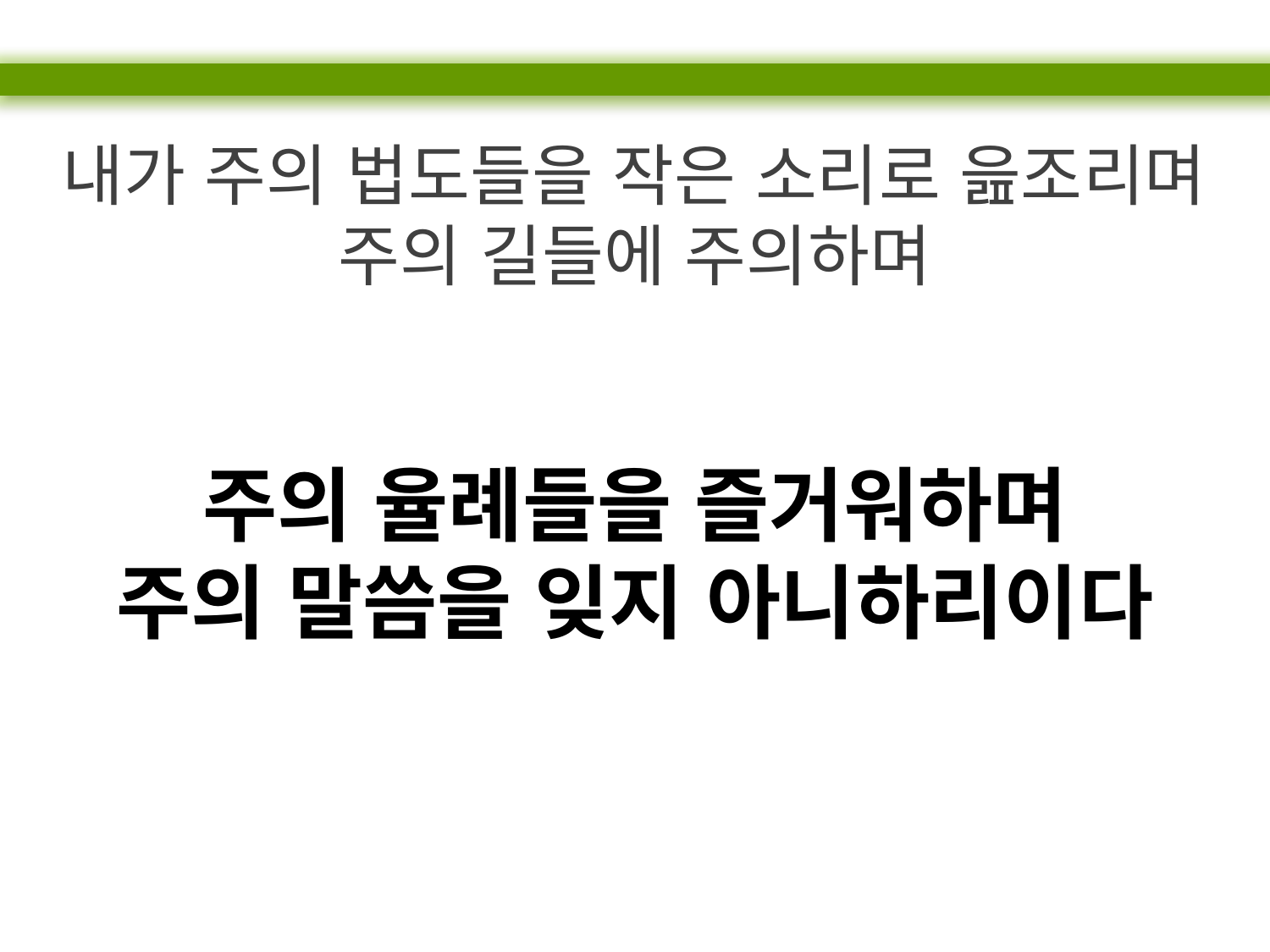

내가 주의 법도들을 작은 소리로 읊조리며
주의 길들에 주의하며
주의 율례들을 즐거워하며
주의 말씀을 잊지 아니하리이다